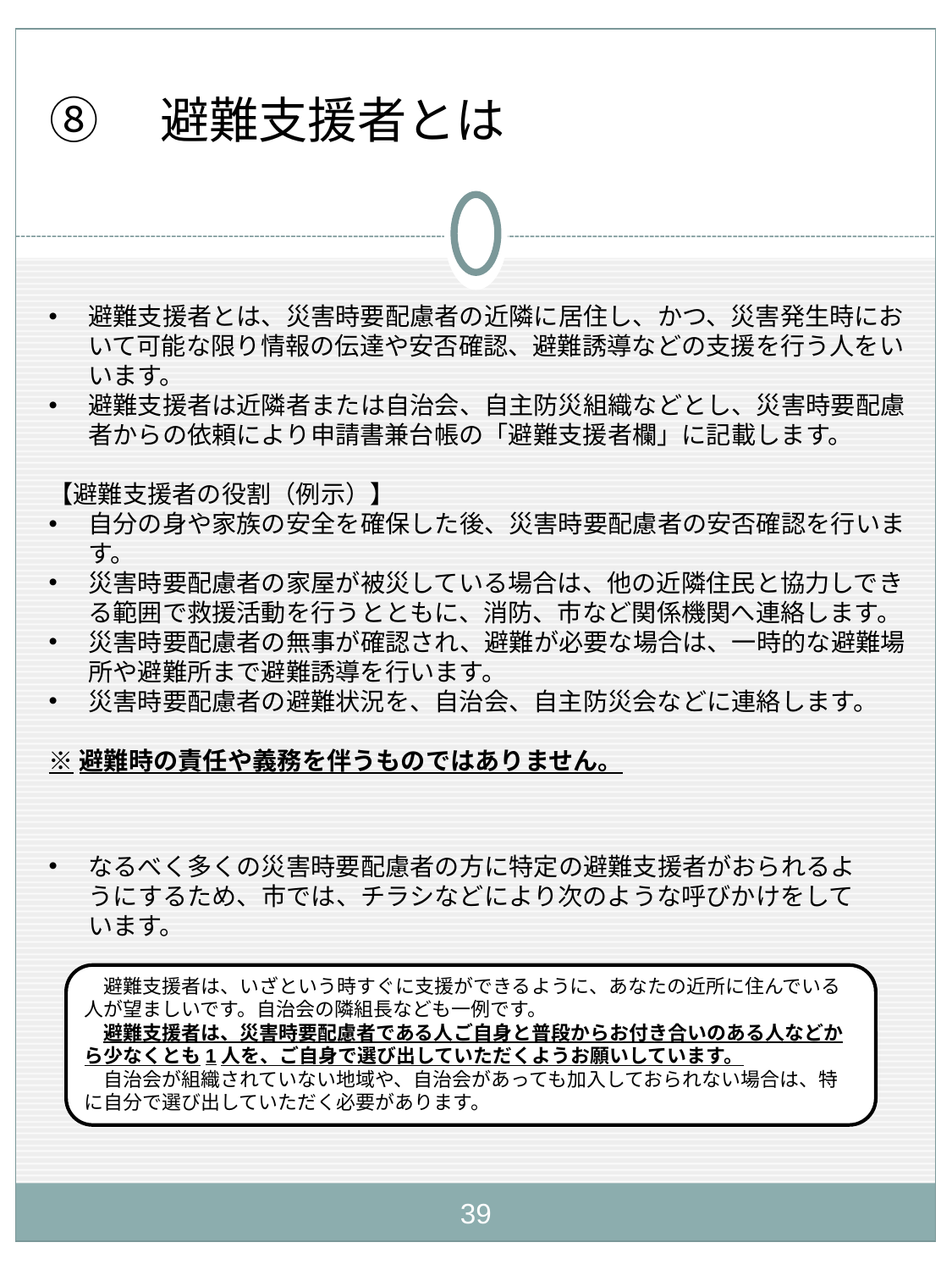

# ⑧　避難支援者とは
避難支援者とは、災害時要配慮者の近隣に居住し、かつ、災害発生時において可能な限り情報の伝達や安否確認、避難誘導などの支援を行う人をいいます。
避難支援者は近隣者または自治会、自主防災組織などとし、災害時要配慮者からの依頼により申請書兼台帳の「避難支援者欄」に記載します。

【避難支援者の役割（例示）】
自分の身や家族の安全を確保した後、災害時要配慮者の安否確認を行います。
災害時要配慮者の家屋が被災している場合は、他の近隣住民と協力しできる範囲で救援活動を行うとともに、消防、市など関係機関へ連絡します。
災害時要配慮者の無事が確認され、避難が必要な場合は、一時的な避難場所や避難所まで避難誘導を行います。
災害時要配慮者の避難状況を、自治会、自主防災会などに連絡します。

※避難時の責任や義務を伴うものではありません。

なるべく多くの災害時要配慮者の方に特定の避難支援者がおられるようにするため、市では、チラシなどにより次のような呼びかけをしています。
　避難支援者は、いざという時すぐに支援ができるように、あなたの近所に住んでいる人が望ましいです。自治会の隣組長なども一例です。
　避難支援者は、災害時要配慮者である人ご自身と普段からお付き合いのある人などから少なくとも1人を、ご自身で選び出していただくようお願いしています。
　自治会が組織されていない地域や、自治会があっても加入しておられない場合は、特に自分で選び出していただく必要があります。
39